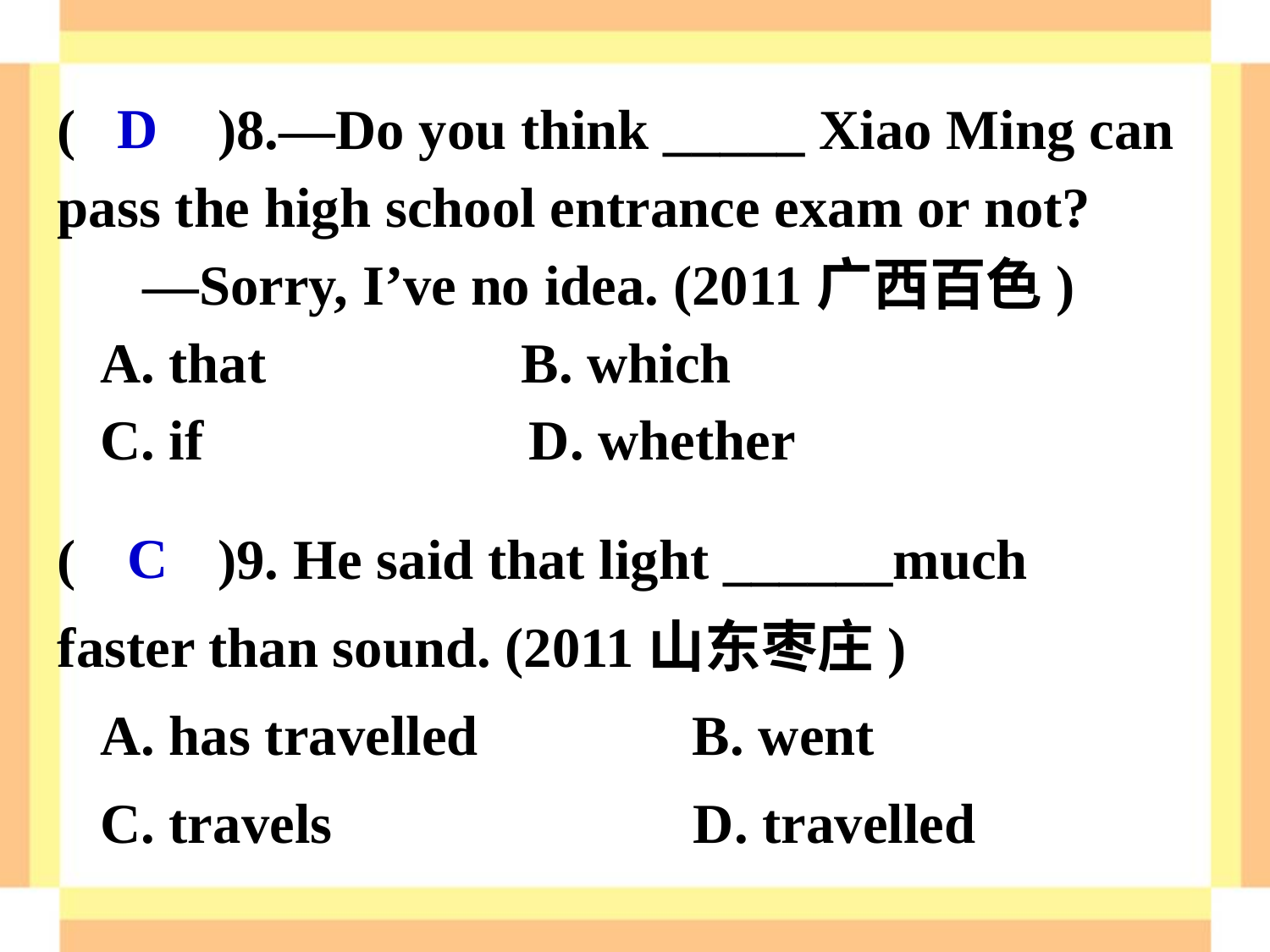

(          )8.—Do you think _____ Xiao Ming can pass the high school entrance exam or not?
      —Sorry, I’ve no idea. (2011广西百色)
   A. that                  B. which
   C. if                       D. whether
D
(          )9. He said that light ______much faster than sound. (2011山东枣庄)
   A. has travelled   		B. went
   C. travels     	                  D. travelled
C